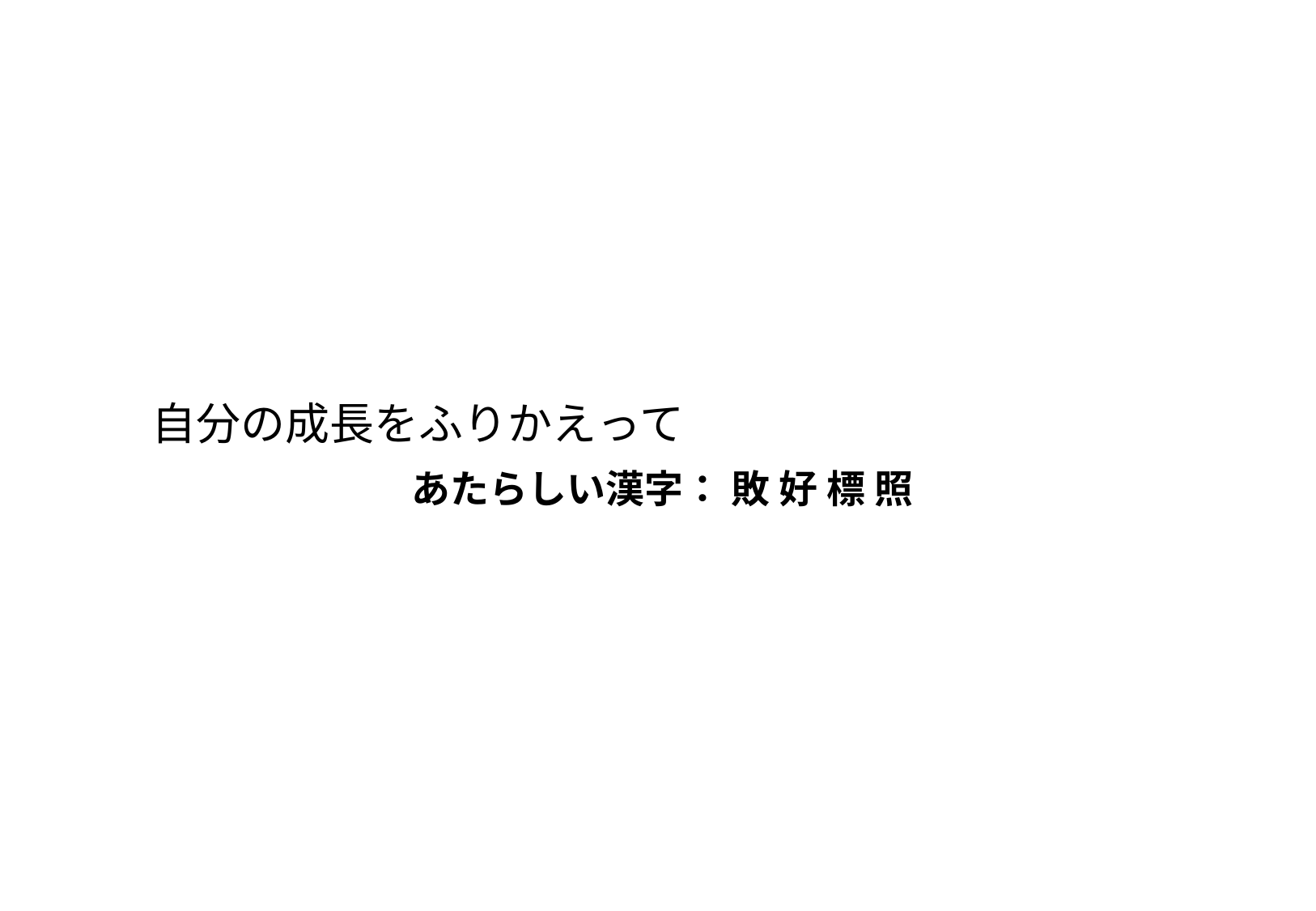

# 自分の成長をふりかえって
あたらしい漢字： 敗 好 標 照